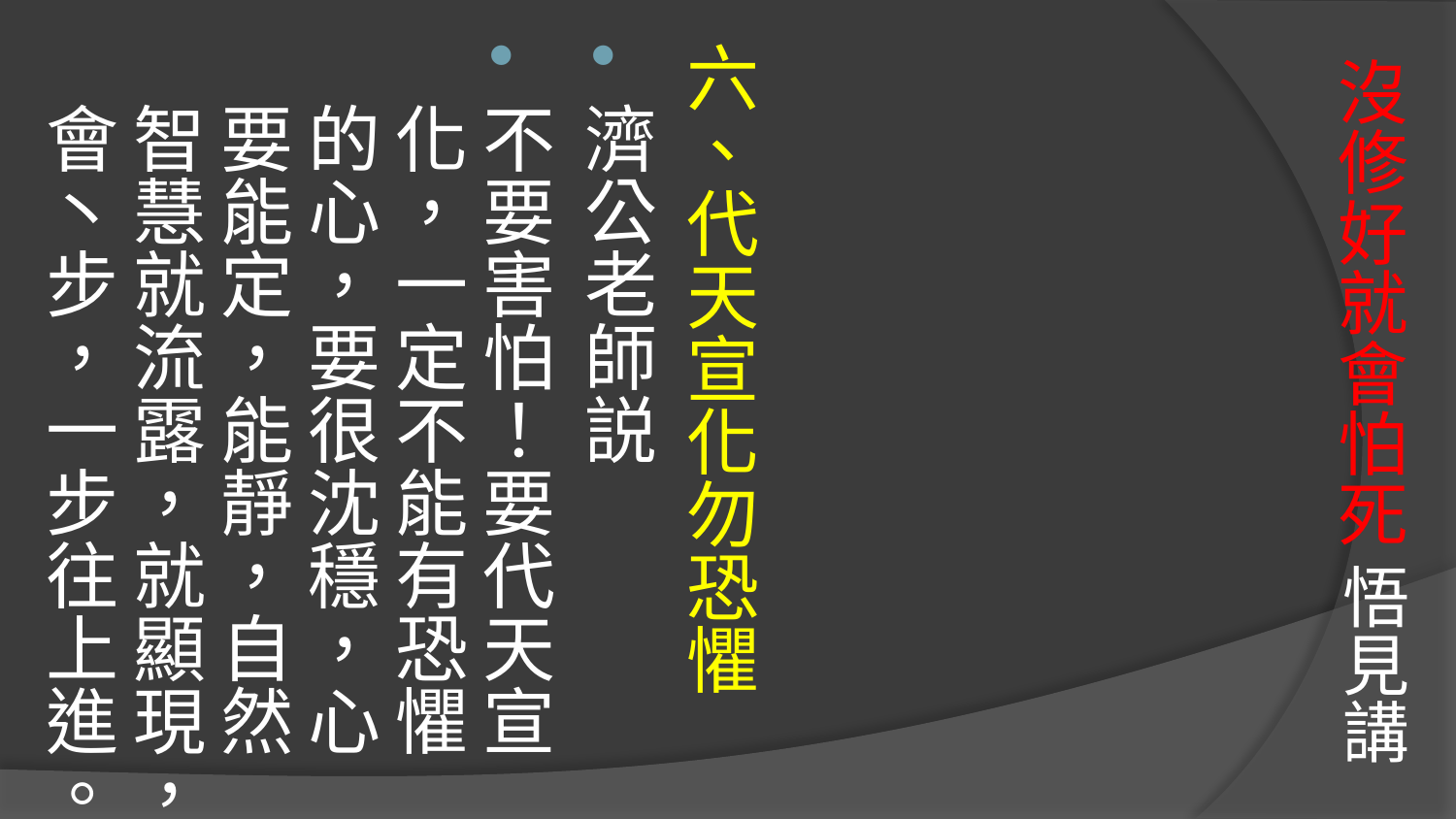

六、代天宣化勿恐懼
濟公老師説
不要害怕！要代天宣化，一定不能有恐懼的心，要很沈穩，心要能定，能靜，自然智慧就流露，就顯現，會丶步，一步往上進。
# 沒修好就會怕死 悟見講